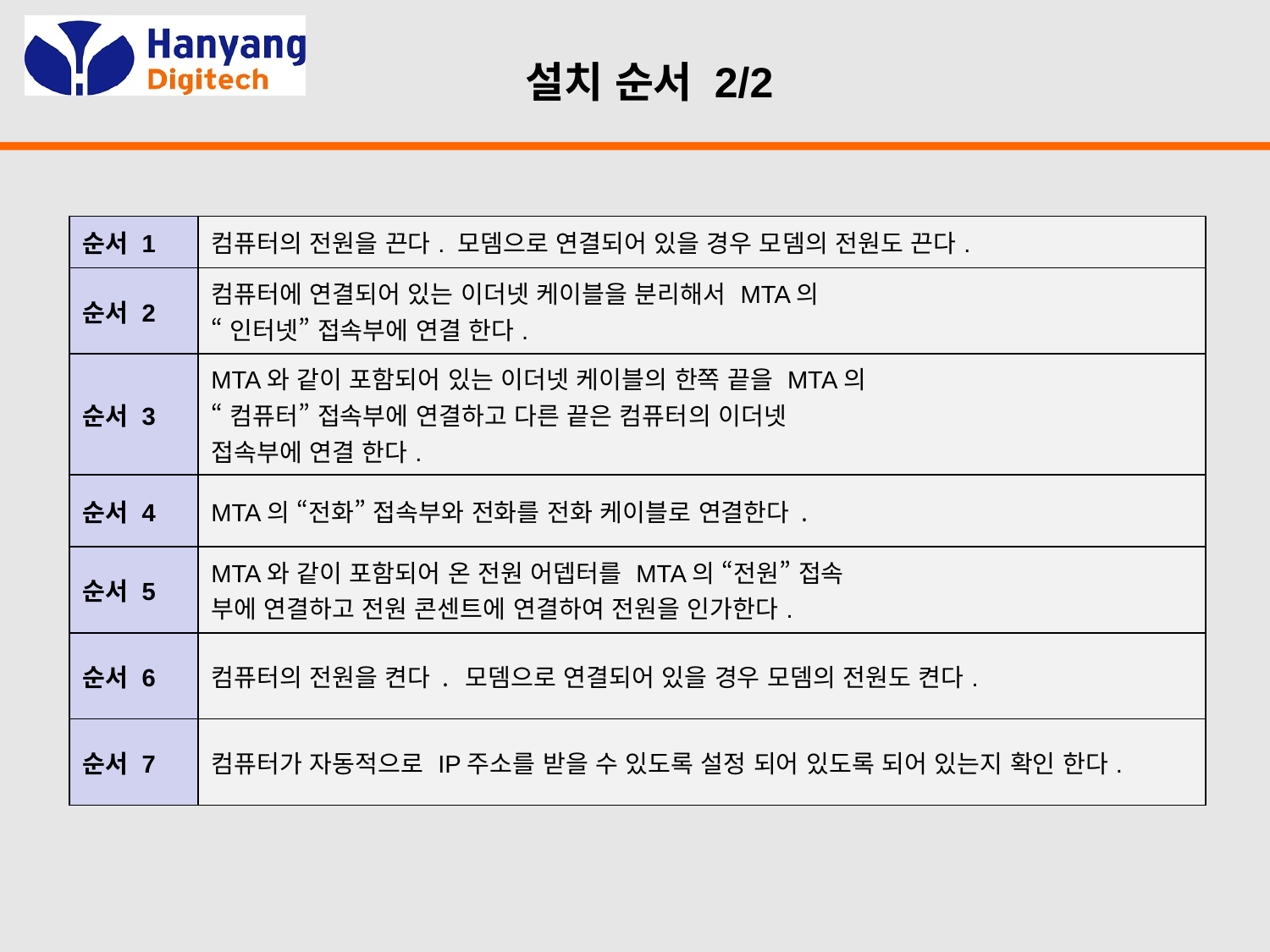

설치 순서 2/2
| 순서 1 | 컴퓨터의 전원을 끈다. 모뎀으로 연결되어 있을 경우 모뎀의 전원도 끈다. |
| --- | --- |
| 순서 2 | 컴퓨터에 연결되어 있는 이더넷 케이블을 분리해서 MTA의 “인터넷” 접속부에 연결 한다. |
| 순서 3 | MTA와 같이 포함되어 있는 이더넷 케이블의 한쪽 끝을 MTA의 “컴퓨터” 접속부에 연결하고 다른 끝은 컴퓨터의 이더넷 접속부에 연결 한다. |
| 순서 4 | MTA의 “전화” 접속부와 전화를 전화 케이블로 연결한다. |
| 순서 5 | MTA와 같이 포함되어 온 전원 어뎁터를 MTA의 “전원” 접속 부에 연결하고 전원 콘센트에 연결하여 전원을 인가한다. |
| 순서 6 | 컴퓨터의 전원을 켠다. 모뎀으로 연결되어 있을 경우 모뎀의 전원도 켠다. |
| 순서 7 | 컴퓨터가 자동적으로 IP주소를 받을 수 있도록 설정 되어 있도록 되어 있는지 확인 한다. |